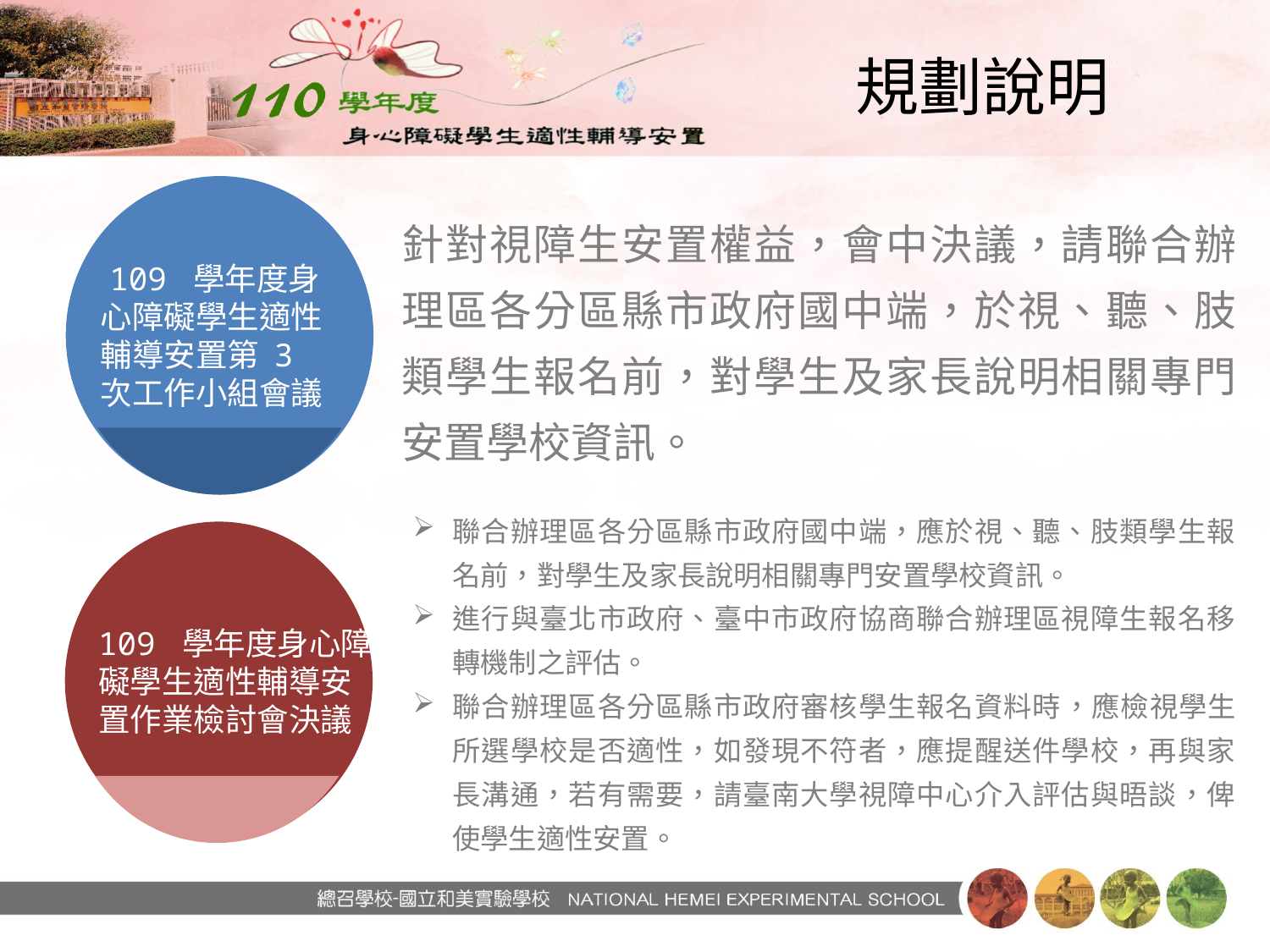

# 規劃說明

針對視障生安置權益，會中決議，請聯合辦理區各分區縣市政府國中端，於視、聽、肢類學生報名前，對學生及家長說明相關專門安置學校資訊。
 109 學年度身心障礙學生適性輔導安置第 3 次工作小組會議

聯合辦理區各分區縣市政府國中端，應於視、聽、肢類學生報名前，對學生及家長說明相關專門安置學校資訊。
進行與臺北市政府、臺中市政府協商聯合辦理區視障生報名移轉機制之評估。
聯合辦理區各分區縣市政府審核學生報名資料時，應檢視學生所選學校是否適性，如發現不符者，應提醒送件學校，再與家長溝通，若有需要，請臺南大學視障中心介入評估與晤談，俾使學生適性安置。

109 學年度身心障礙學生適性輔導安置作業檢討會決議